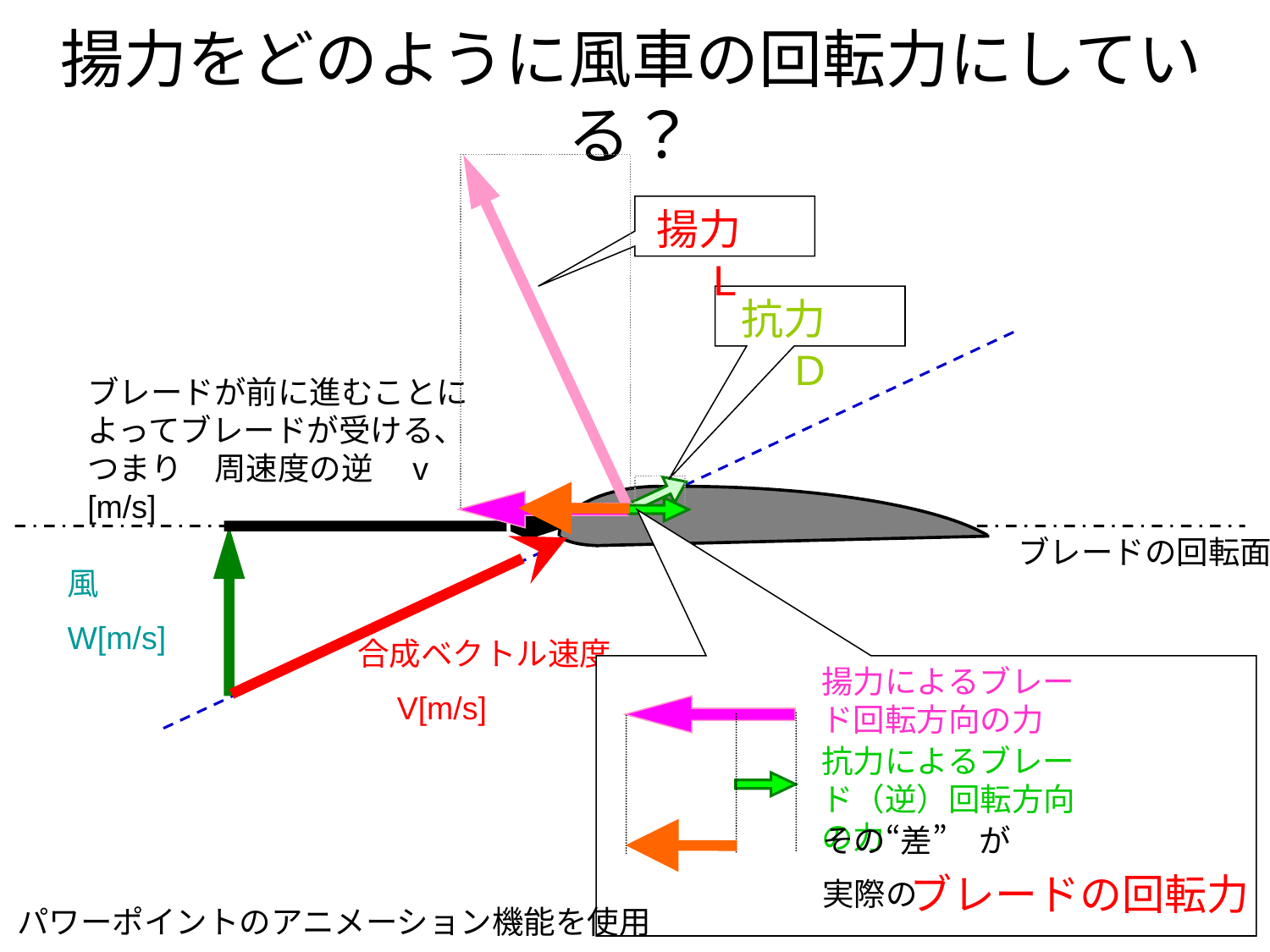

# 揚力をどのように風車の回転力にしている？

揚力　L

抗力　D

ブレードが前に進むことによってブレードが受ける、つまり　周速度の逆　v　[m/s]

ブレードの回転力

ブレードの回転面

風
W[m/s]
合成ベクトル速度
　V[m/s]

揚力によるブレード回転方向の力

抗力によるブレード（逆）回転方向の力

その“差”　が
実際の
パワーポイントのアニメーション機能を使用